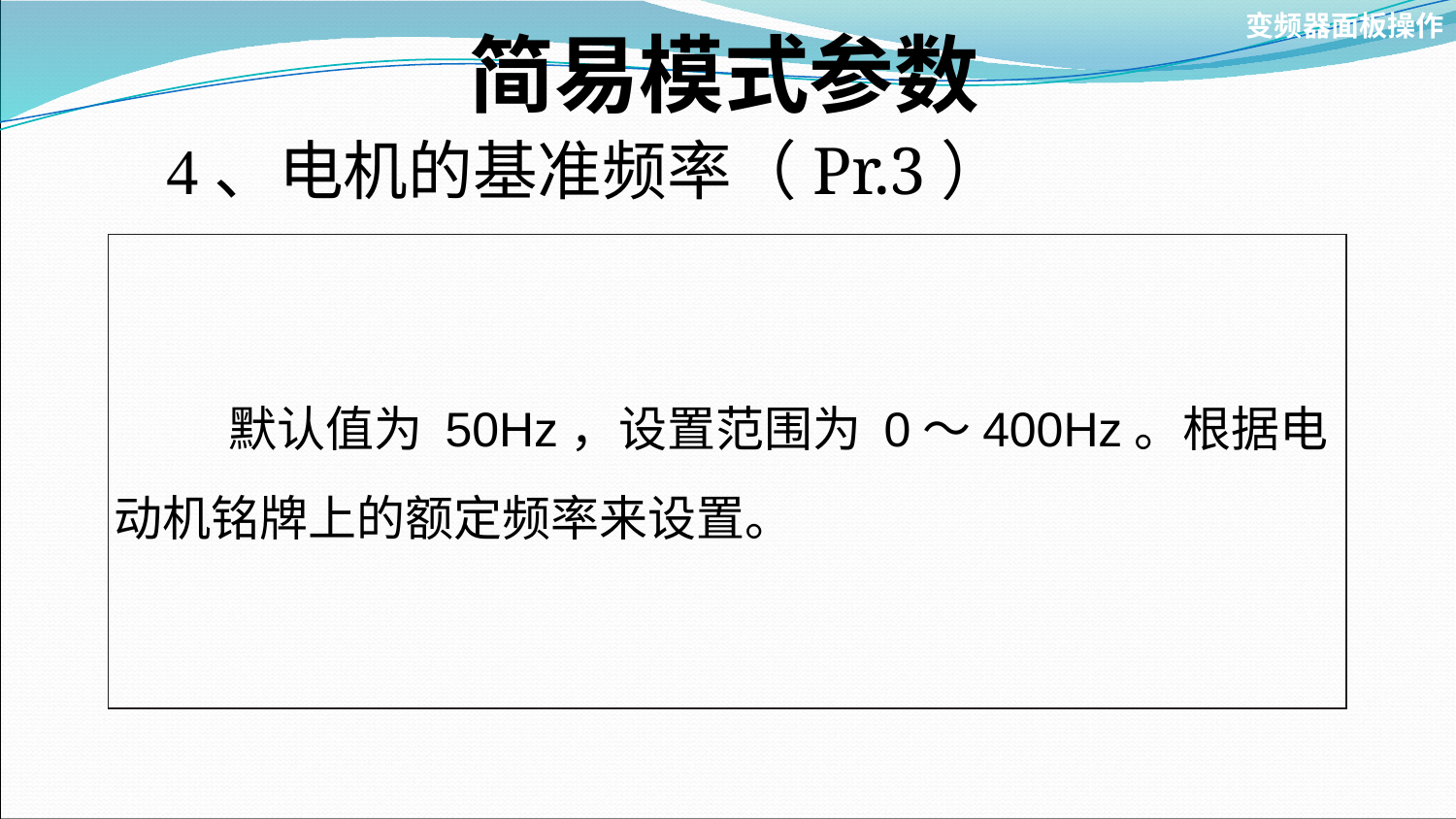

变频器面板操作
简易模式参数
4、电机的基准频率（Pr.3）

        默认值为 50Hz，设置范围为 0～400Hz。根据电动机铭牌上的额定频率来设置。
9